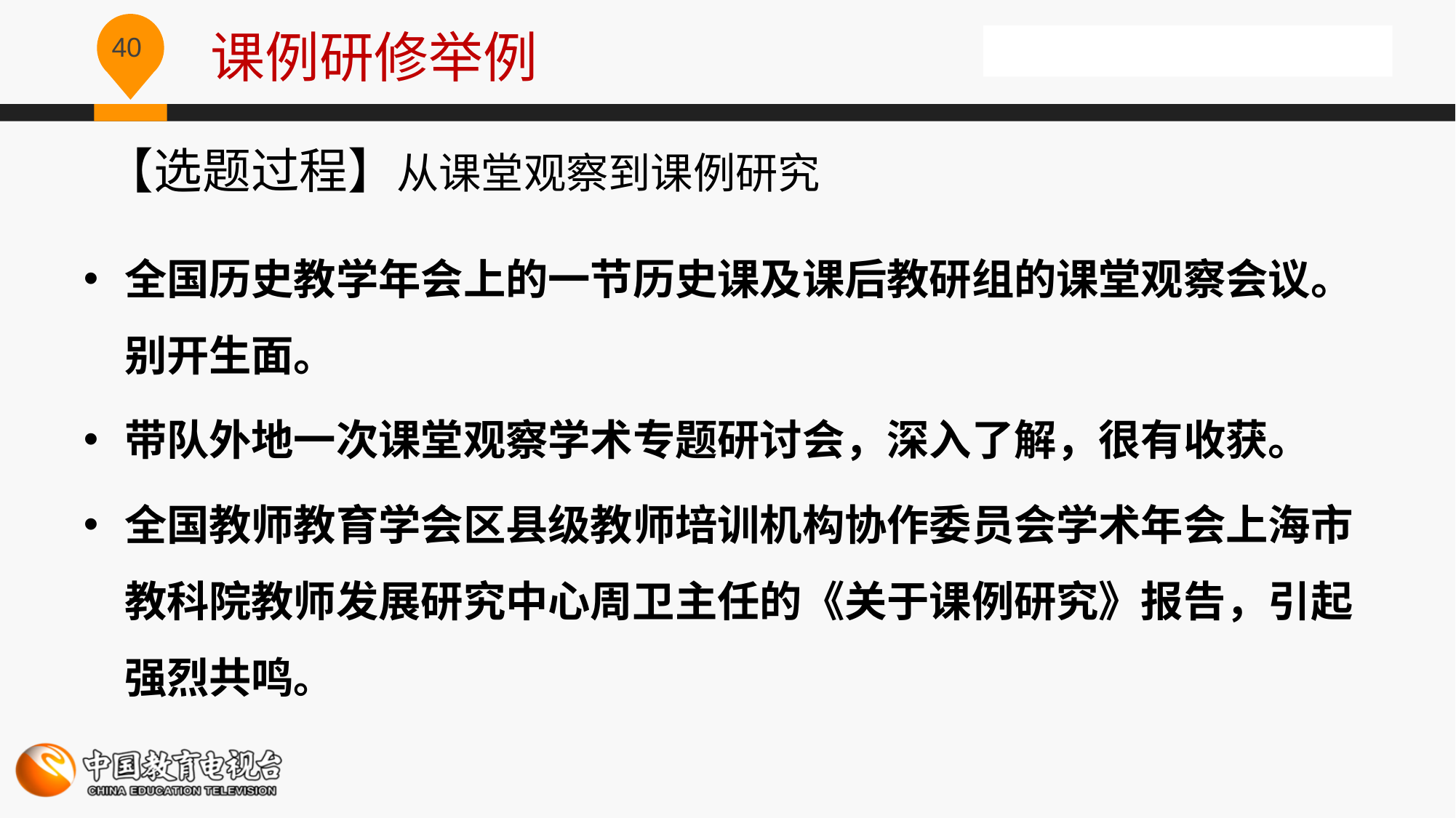

# 课例研修举例
【选题过程】从课堂观察到课例研究
全国历史教学年会上的一节历史课及课后教研组的课堂观察会议。别开生面。
带队外地一次课堂观察学术专题研讨会，深入了解，很有收获。
全国教师教育学会区县级教师培训机构协作委员会学术年会上海市教科院教师发展研究中心周卫主任的《关于课例研究》报告，引起强烈共鸣。